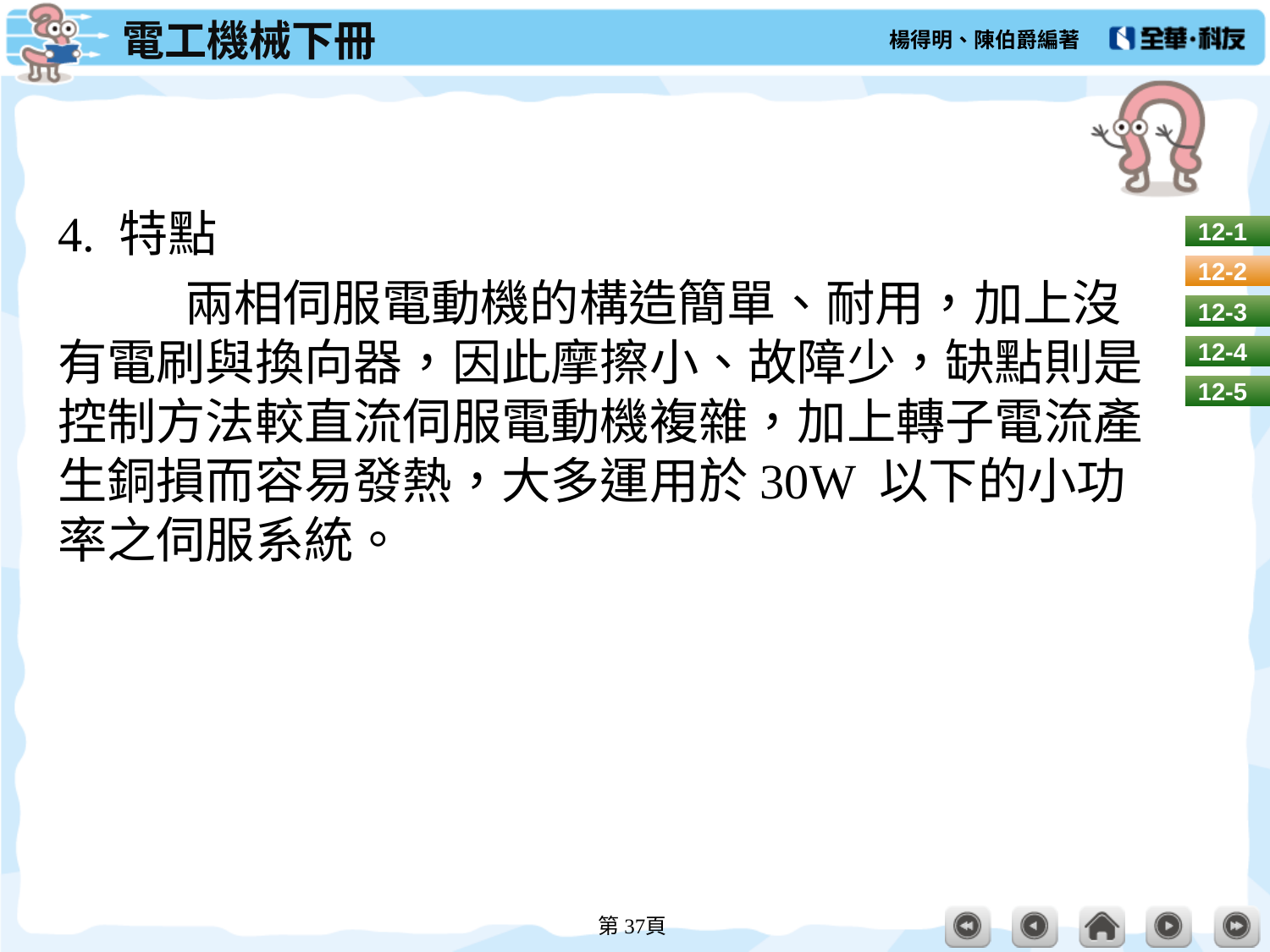

#
4. 特點
	兩相伺服電動機的構造簡單、耐用，加上沒有電刷與換向器，因此摩擦小、故障少，缺點則是控制方法較直流伺服電動機複雜，加上轉子電流產生銅損而容易發熱，大多運用於30W 以下的小功率之伺服系統。